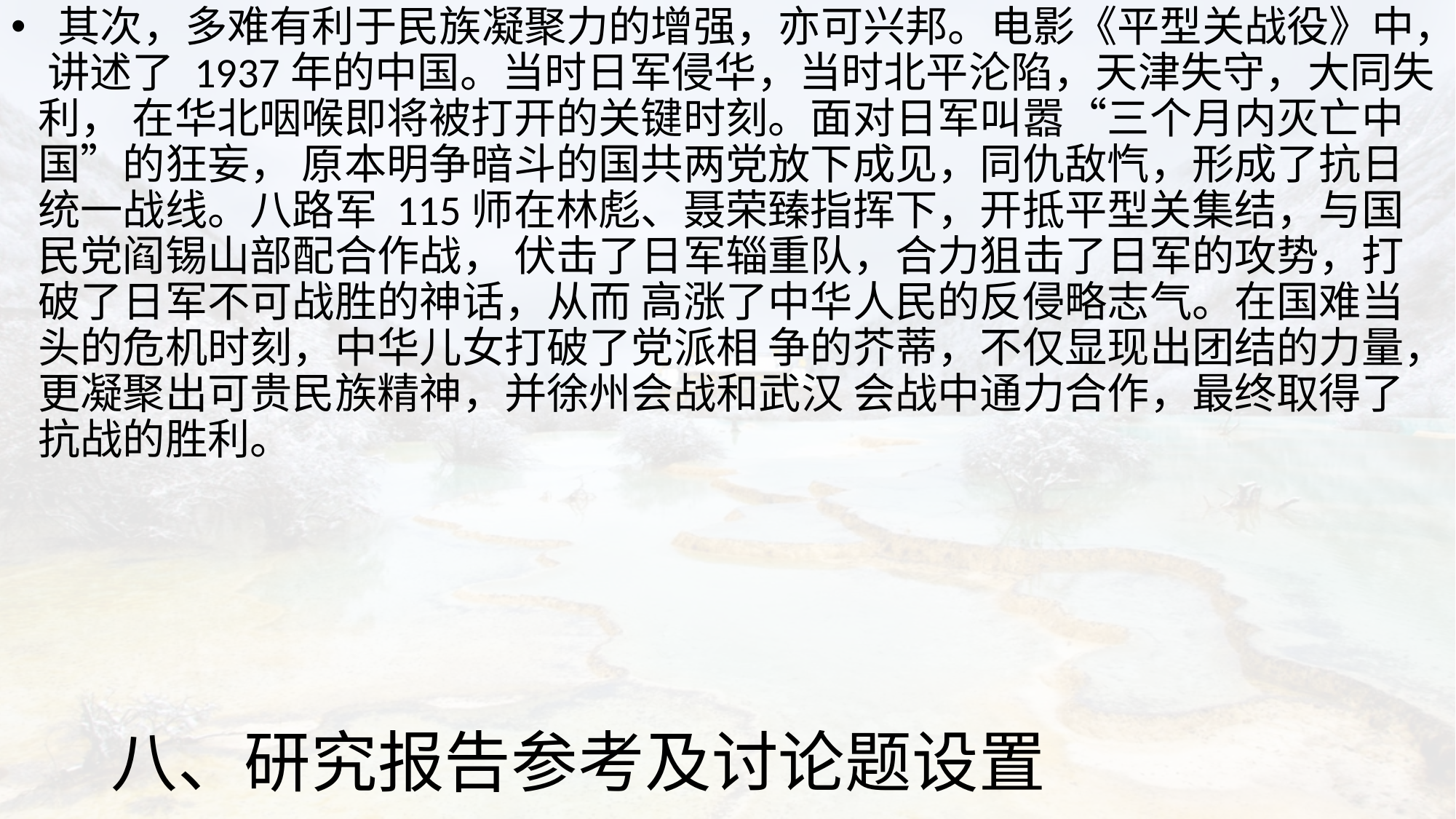

其次，多难有利于民族凝聚力的增强，亦可兴邦。电影《平型关战役》中， 讲述了 1937年的中国。当时日军侵华，当时北平沦陷，天津失守，大同失利， 在华北咽喉即将被打开的关键时刻。面对日军叫嚣“三个月内灭亡中国”的狂妄， 原本明争暗斗的国共两党放下成见，同仇敌忾，形成了抗日统一战线。八路军 115师在林彪、聂荣臻指挥下，开抵平型关集结，与国民党阎锡山部配合作战， 伏击了日军辎重队，合力狙击了日军的攻势，打破了日军不可战胜的神话，从而 高涨了中华人民的反侵略志气。在国难当头的危机时刻，中华儿女打破了党派相 争的芥蒂，不仅显现出团结的力量，更凝聚出可贵民族精神，并徐州会战和武汉 会战中通力合作，最终取得了抗战的胜利。
# 八、研究报告参考及讨论题设置